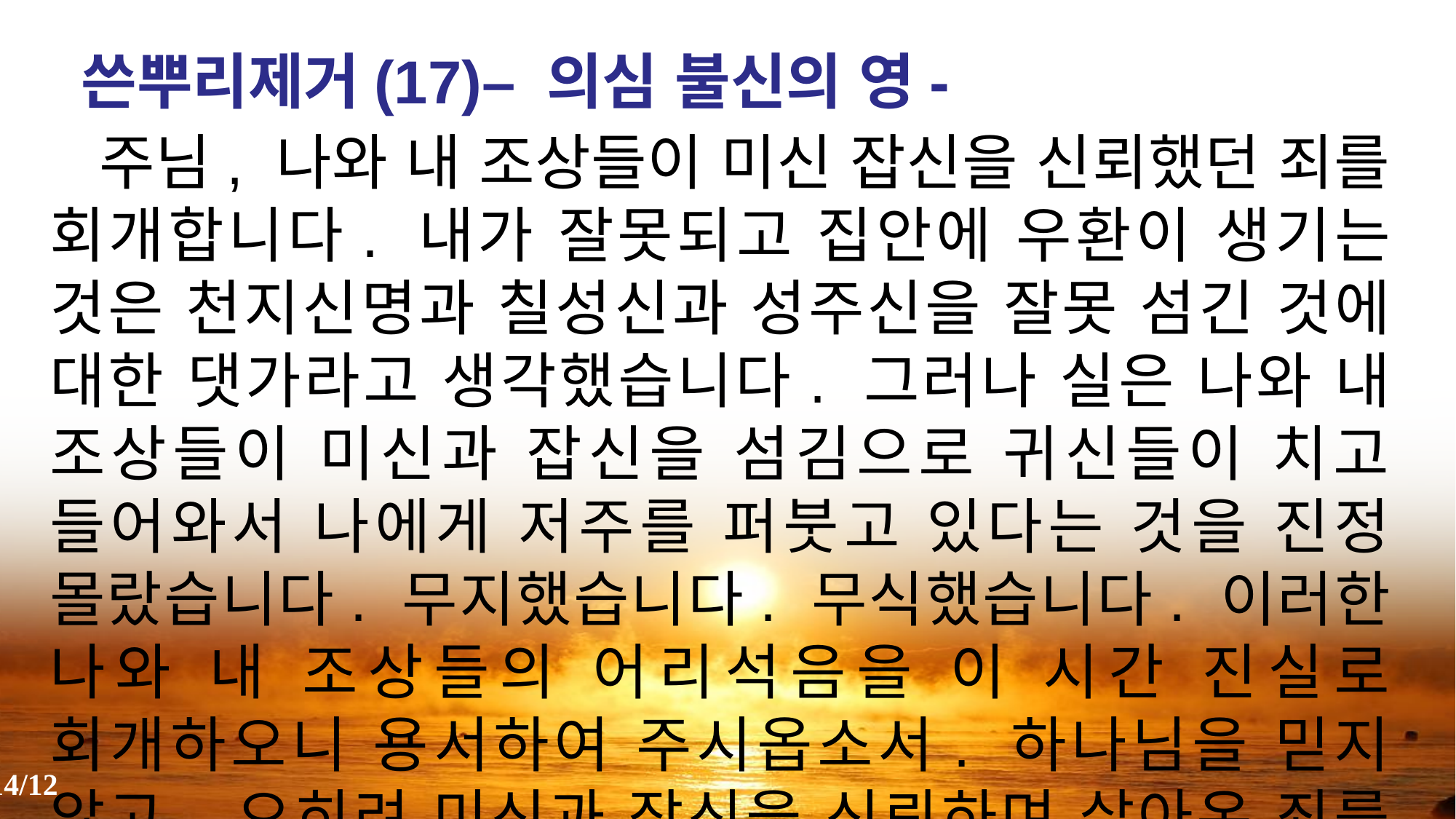

쓴뿌리제거(17)– 의심 불신의 영-
  주님, 나와 내 조상들이 미신 잡신을 신뢰했던 죄를 회개합니다. 내가 잘못되고 집안에 우환이 생기는 것은 천지신명과 칠성신과 성주신을 잘못 섬긴 것에 대한 댓가라고 생각했습니다. 그러나 실은 나와 내 조상들이 미신과 잡신을 섬김으로 귀신들이 치고 들어와서 나에게 저주를 퍼붓고 있다는 것을 진정 몰랐습니다. 무지했습니다. 무식했습니다. 이러한 나와 내 조상들의 어리석음을 이 시간 진실로 회개하오니 용서하여 주시옵소서. 하나님을 믿지 않고, 오히려 미신과 잡신을 신뢰하며 살아온 죄를 진실로 회개합니다.